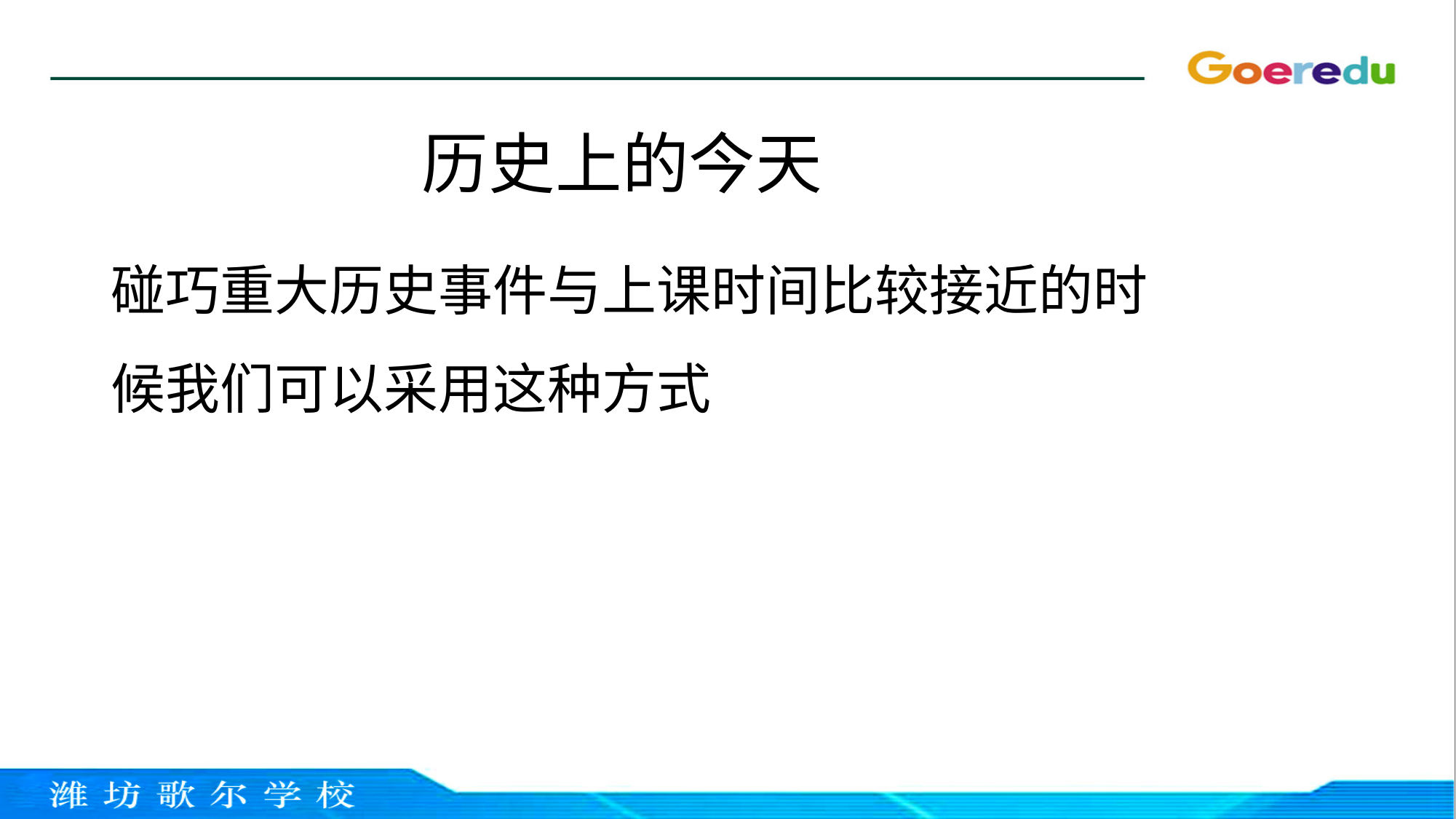

# 历史上的今天
碰巧重大历史事件与上课时间比较接近的时候我们可以采用这种方式